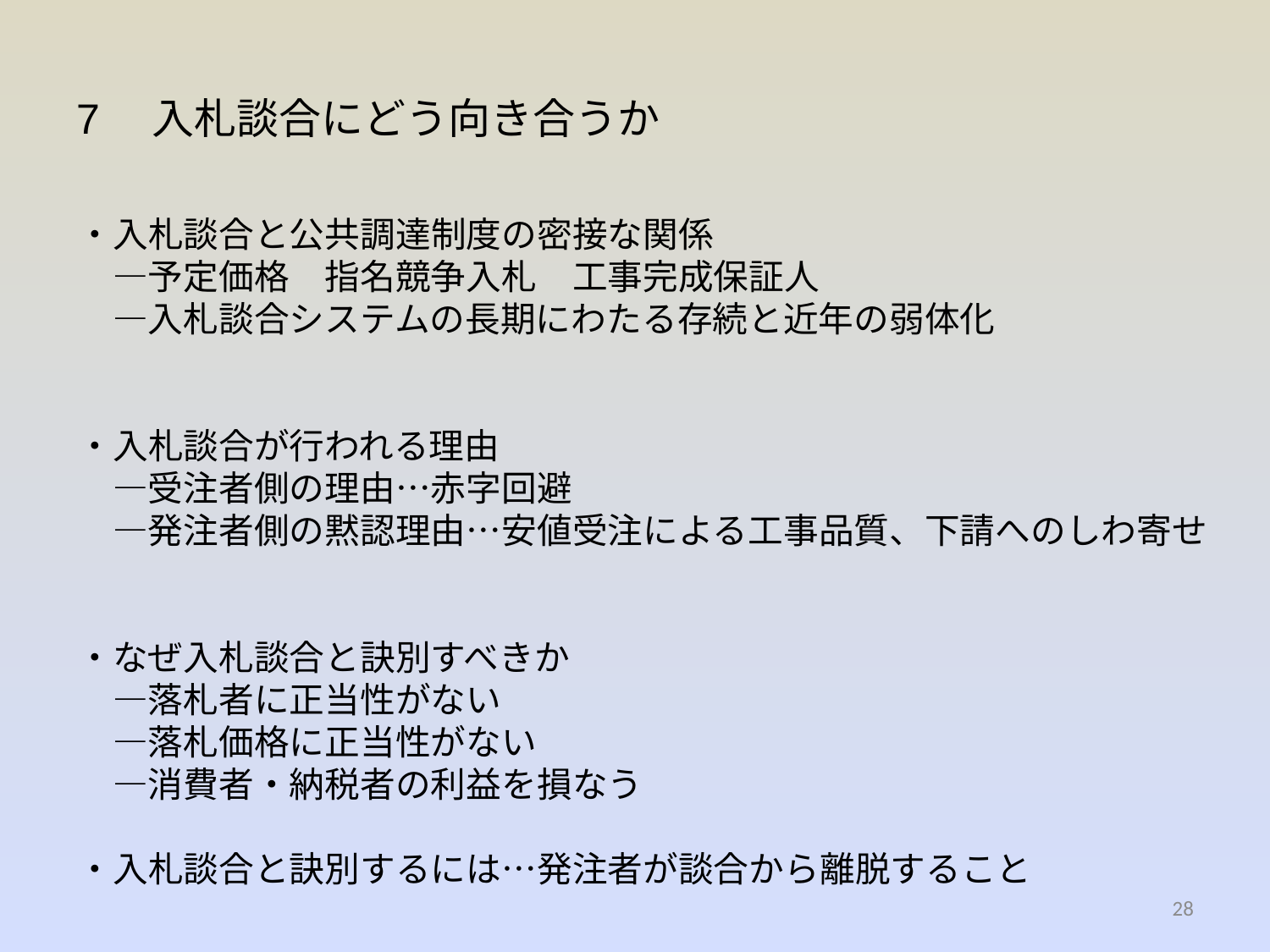

# 7　入札談合にどう向き合うか
・入札談合と公共調達制度の密接な関係
　―予定価格　指名競争入札　工事完成保証人
　―入札談合システムの長期にわたる存続と近年の弱体化

・入札談合が行われる理由
　―受注者側の理由…赤字回避
　―発注者側の黙認理由…安値受注による工事品質、下請へのしわ寄せ

・なぜ入札談合と訣別すべきか
　―落札者に正当性がない
　―落札価格に正当性がない
　―消費者・納税者の利益を損なう

・入札談合と訣別するには…発注者が談合から離脱すること
28